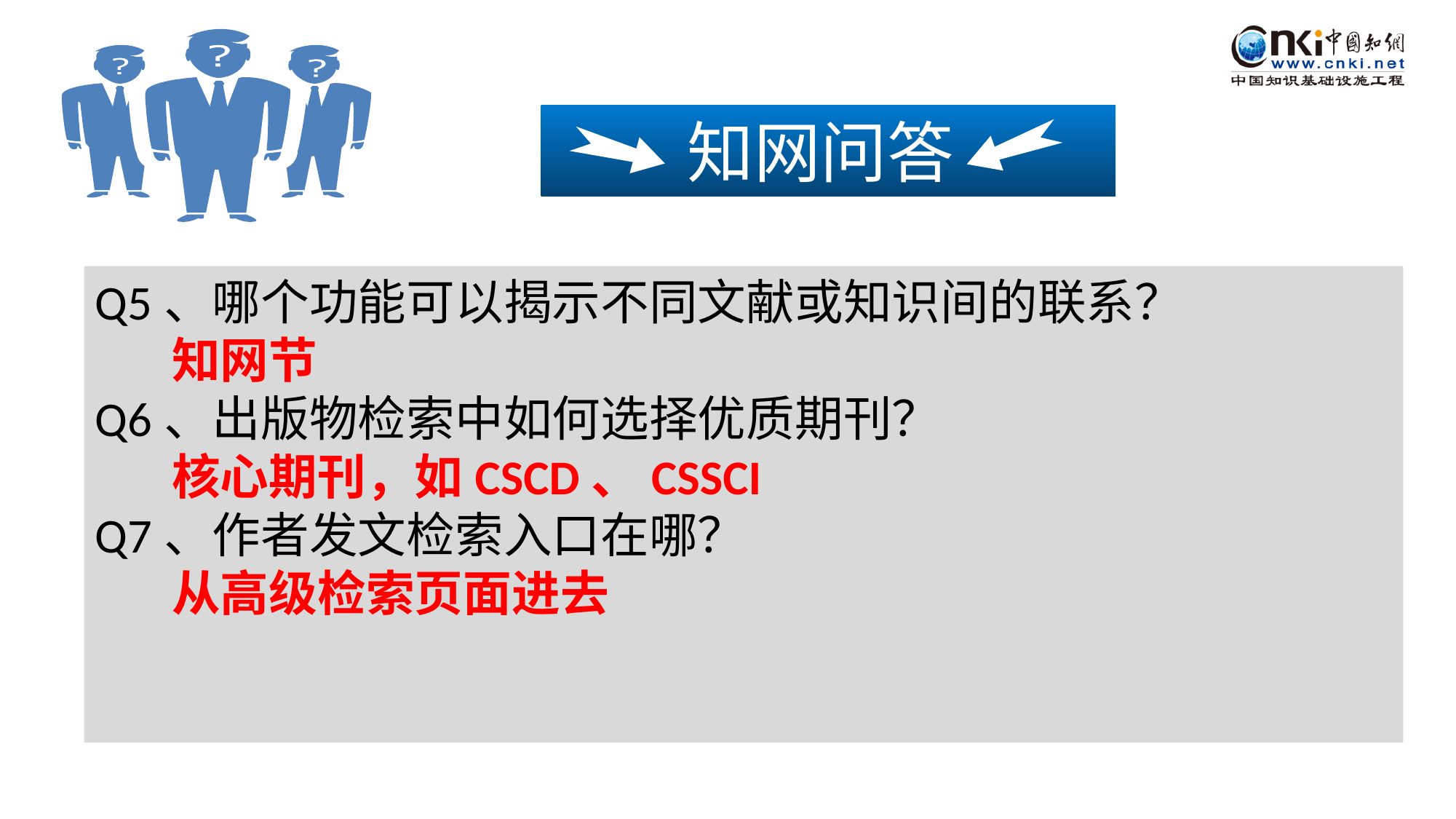

知网问答

Q5、哪个功能可以揭示不同文献或知识间的联系？
      知网节
Q6、出版物检索中如何选择优质期刊？
      核心期刊，如CSCD、CSSCI
Q7、作者发文检索入口在哪？
      从高级检索页面进去